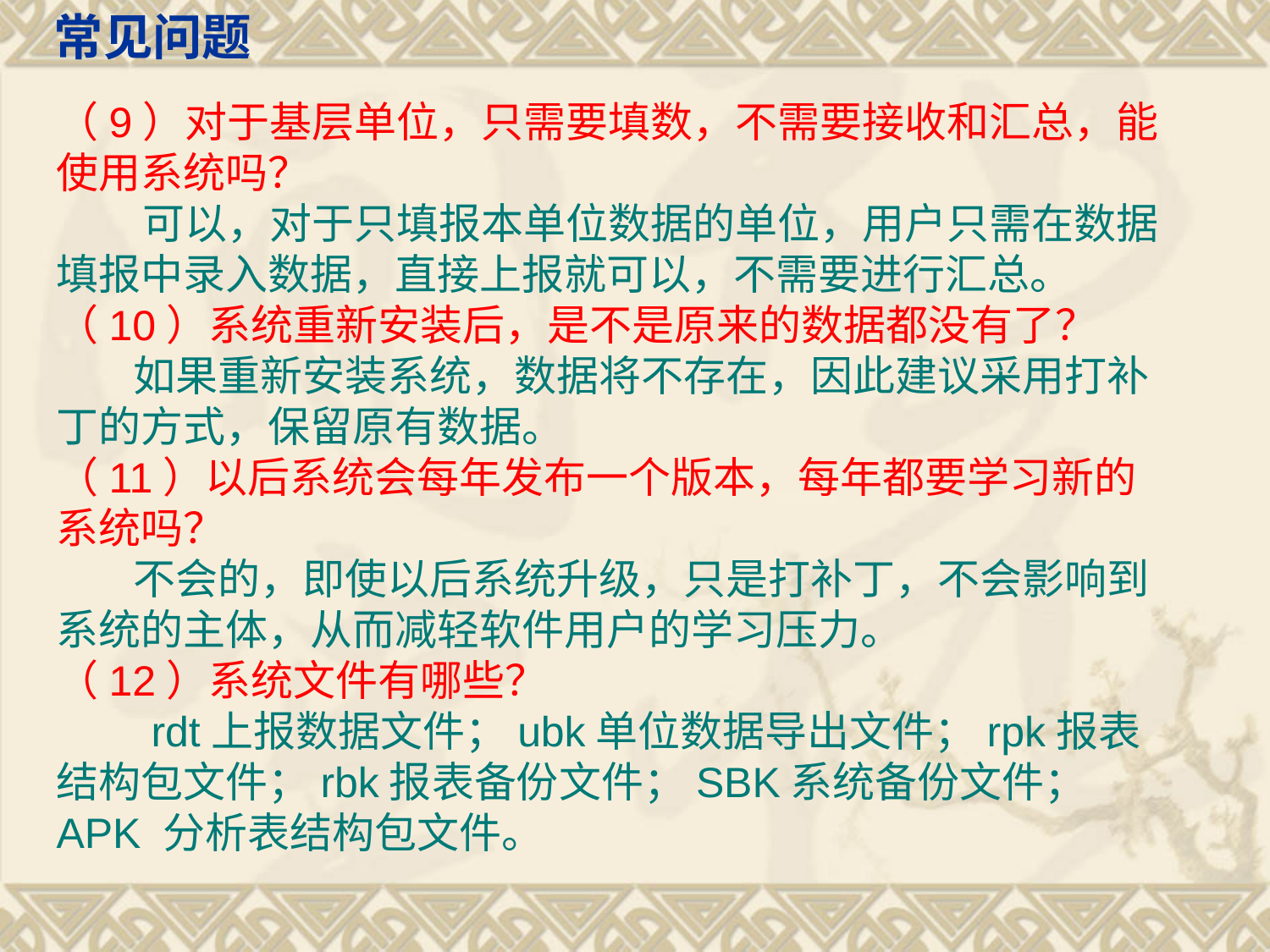

常见问题
（9）对于基层单位，只需要填数，不需要接收和汇总，能使用系统吗？
        可以，对于只填报本单位数据的单位，用户只需在数据填报中录入数据，直接上报就可以，不需要进行汇总。
（10）系统重新安装后，是不是原来的数据都没有了？
       如果重新安装系统，数据将不存在，因此建议采用打补丁的方式，保留原有数据。
（11）以后系统会每年发布一个版本，每年都要学习新的系统吗？
       不会的，即使以后系统升级，只是打补丁，不会影响到系统的主体，从而减轻软件用户的学习压力。
（12）系统文件有哪些？
        rdt上报数据文件；ubk单位数据导出文件；rpk报表结构包文件；rbk报表备份文件；SBK系统备份文件；APK 分析表结构包文件。